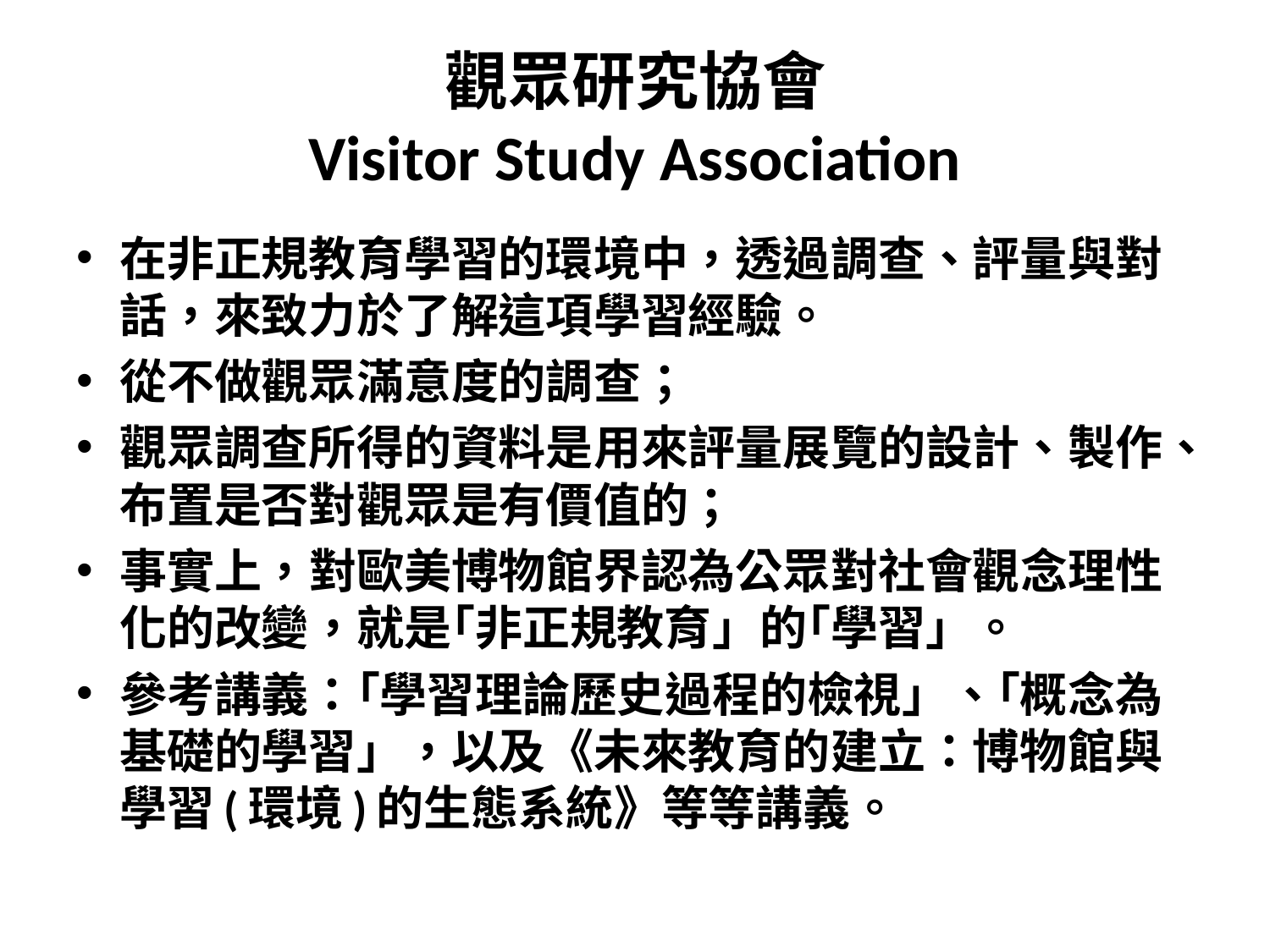

# 觀眾研究協會 Visitor Study Association
在非正規教育學習的環境中，透過調查、評量與對話，來致力於了解這項學習經驗。
從不做觀眾滿意度的調查；
觀眾調查所得的資料是用來評量展覽的設計、製作、布置是否對觀眾是有價值的；
事實上，對歐美博物館界認為公眾對社會觀念理性化的改變，就是｢非正規教育」的｢學習」。
參考講義：｢學習理論歷史過程的檢視」、｢概念為基礎的學習」，以及《未來教育的建立：博物館與學習(環境)的生態系統》等等講義。